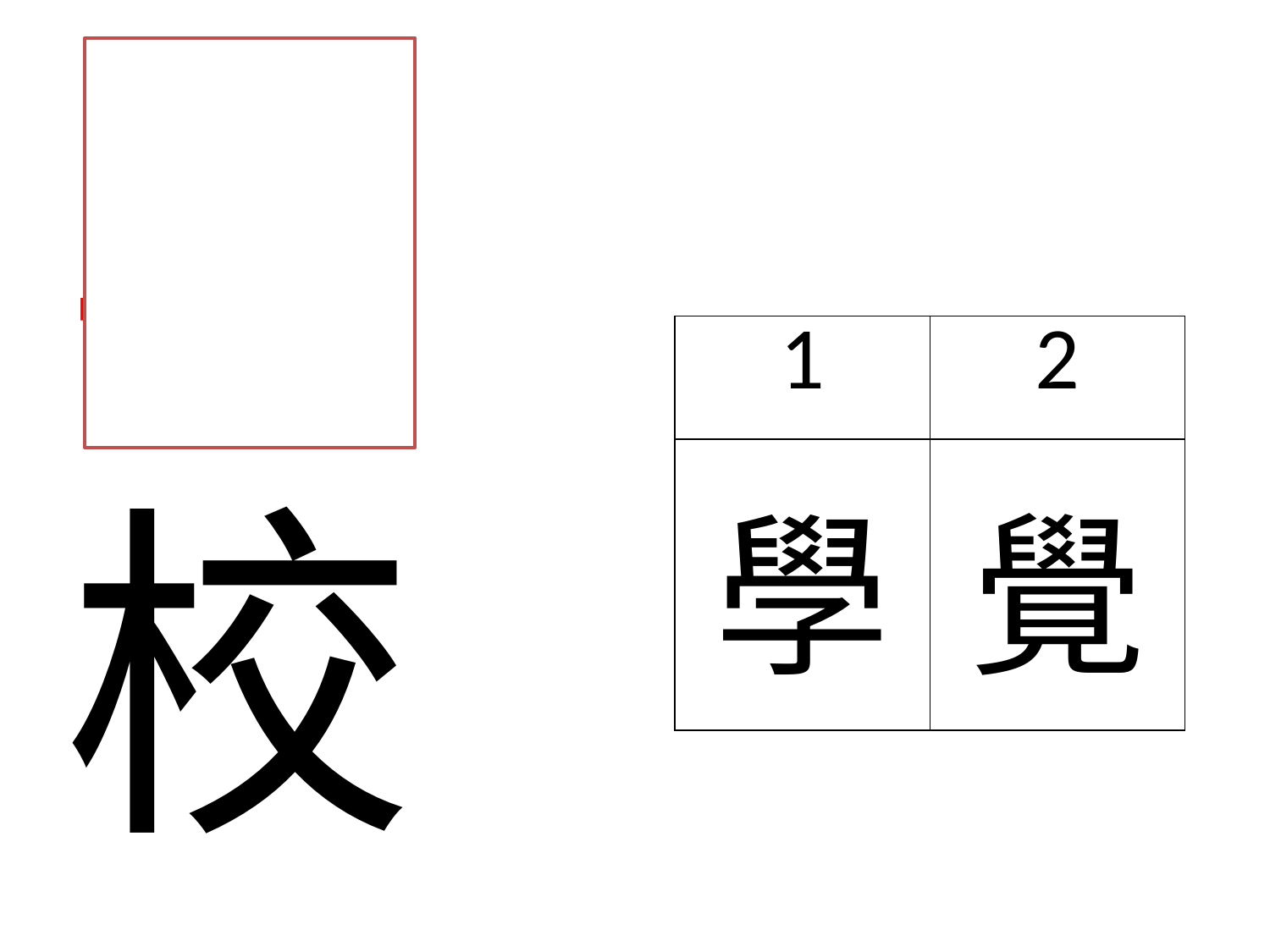

學

| 1 | 2 |
| --- | --- |
| 學 | 覺 |
校